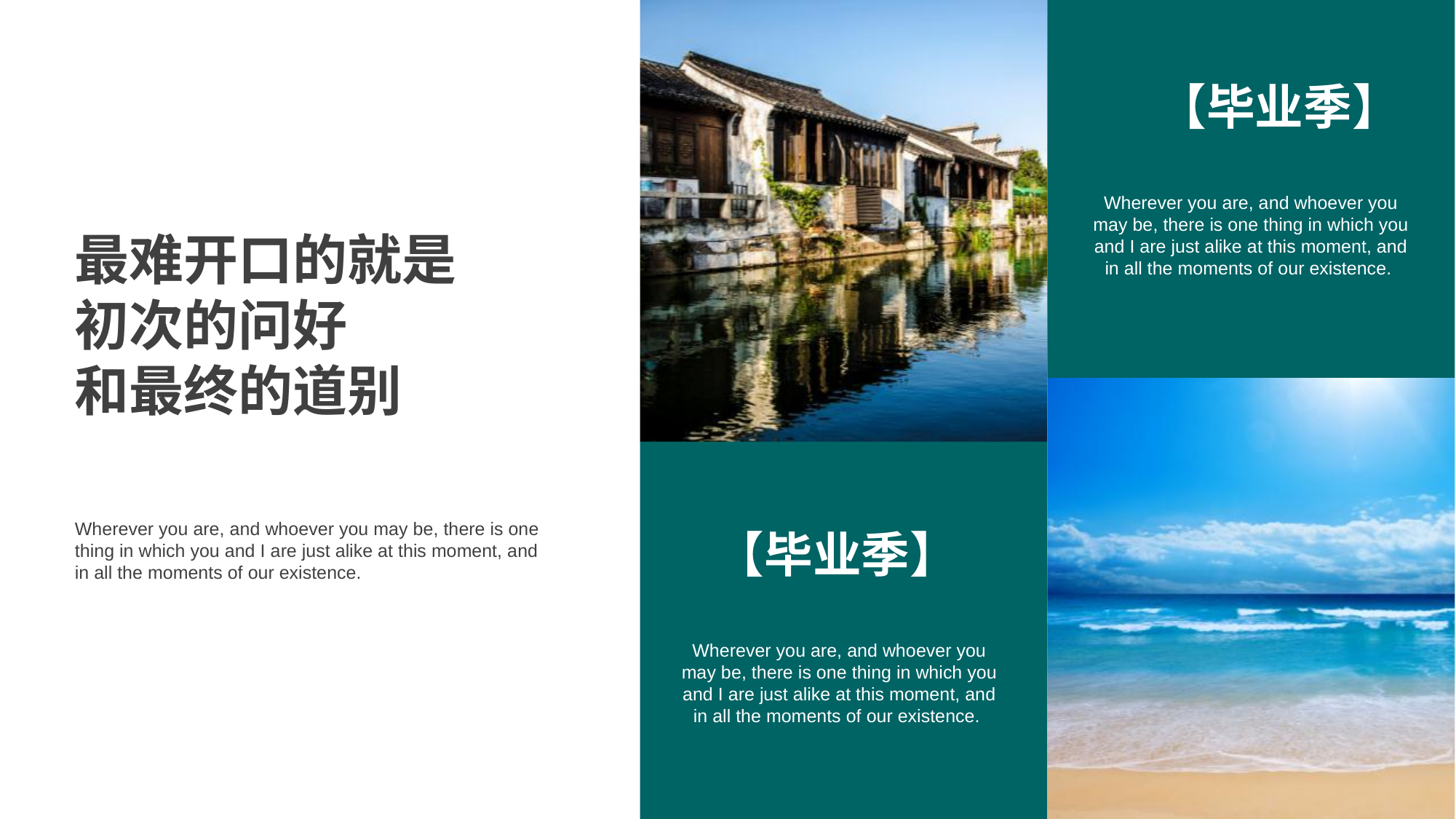

【毕业季】
Wherever you are, and whoever you may be, there is one thing in which you and I are just alike at this moment, and in all the moments of our existence.
最难开口的就是
初次的问好
和最终的道别

Wherever you are, and whoever you may be, there is one thing in which you and I are just alike at this moment, and in all the moments of our existence.
【毕业季】
Wherever you are, and whoever you may be, there is one thing in which you and I are just alike at this moment, and in all the moments of our existence.